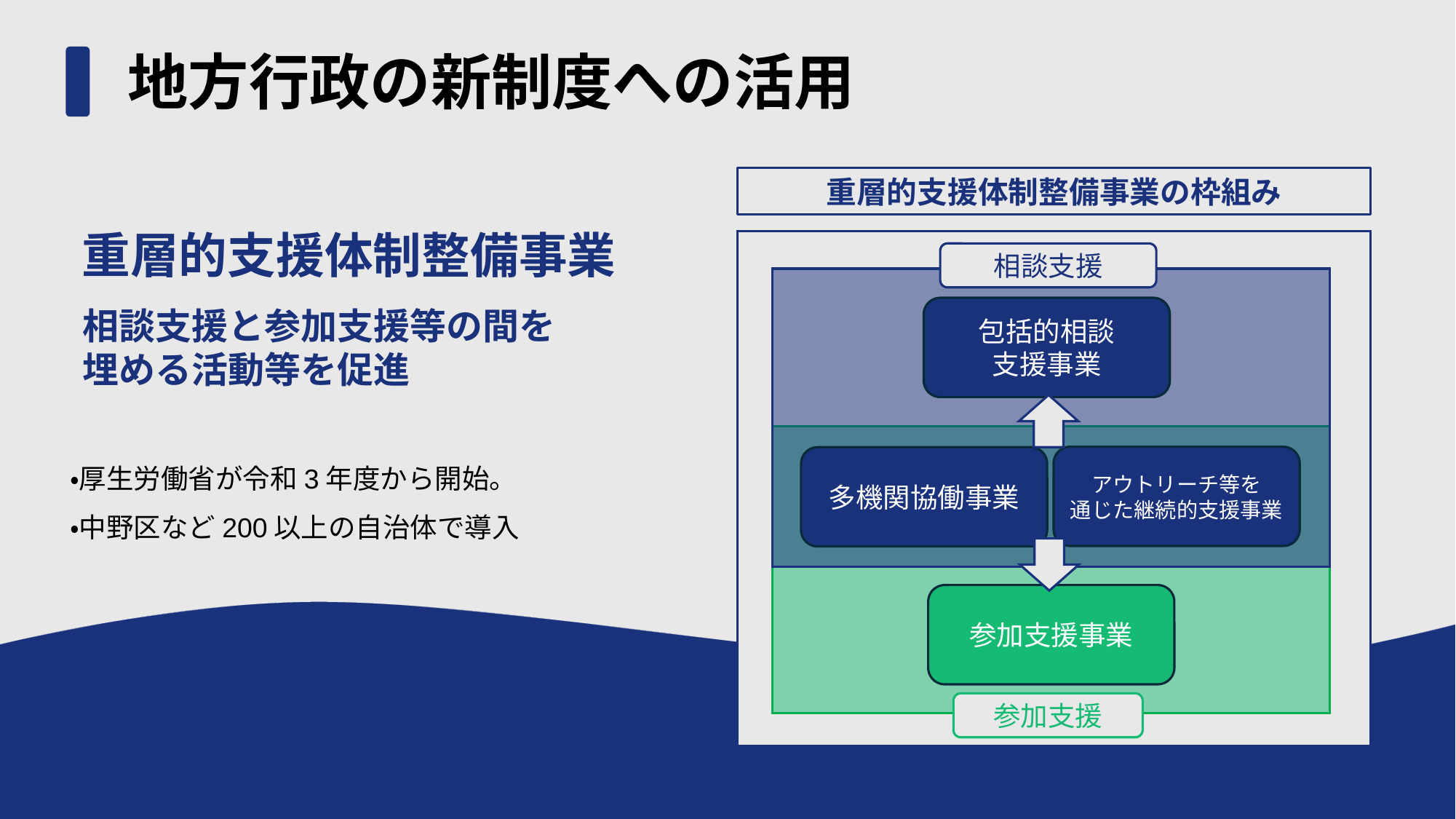

# 地方行政の新制度への活用
重層的支援体制整備事業の枠組み
重層的支援体制整備事業

相談支援

相談支援と参加支援等の間を
埋める活動等を促進
包括的相談
支援事業

・厚生労働省が令和3年度から開始。
・中野区など200以上の自治体で導入
アウトリーチ等を
通じた継続的支援事業
多機関協働事業

参加支援事業
参加支援